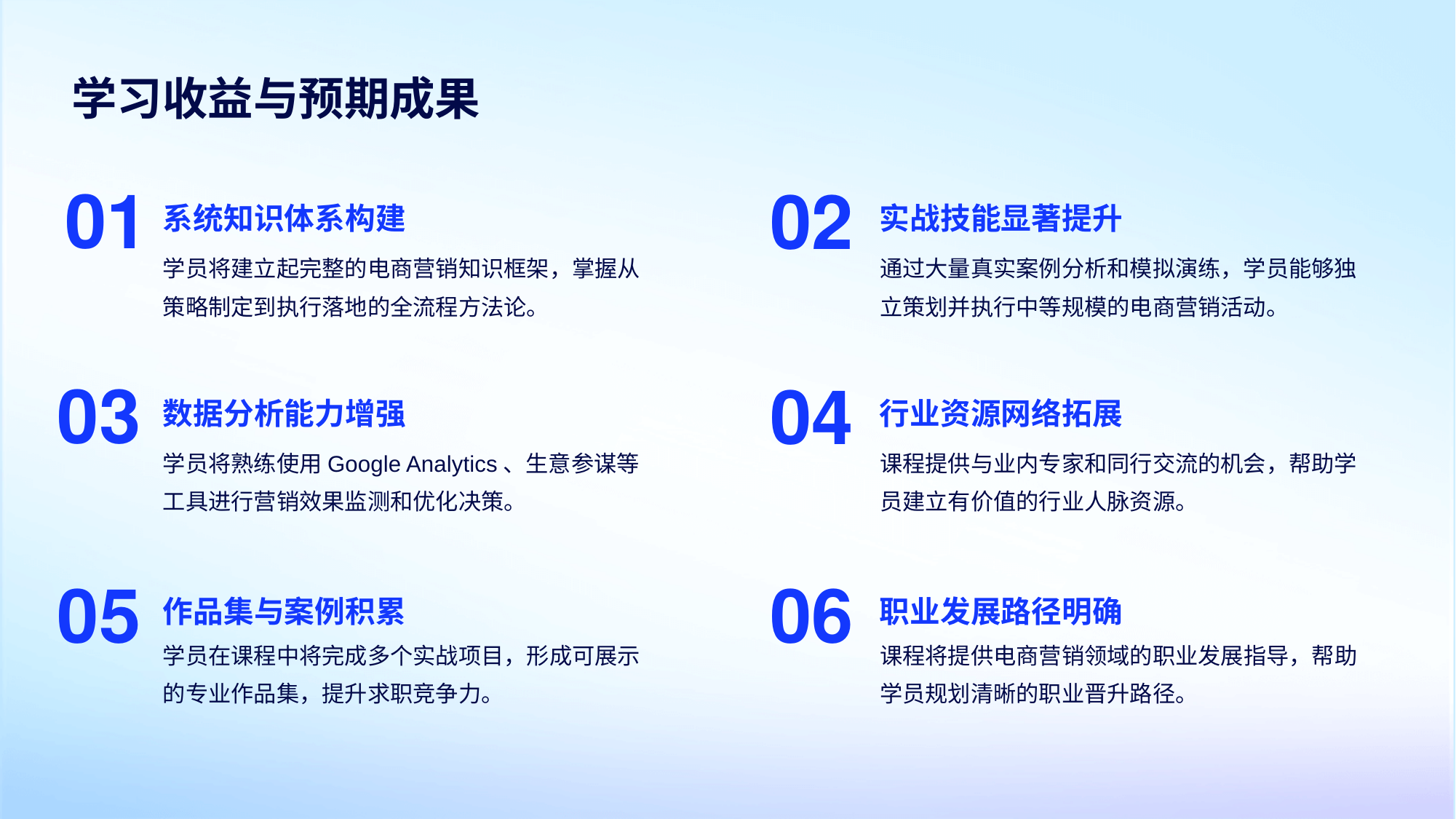

学习收益与预期成果
系统知识体系构建
实战技能显著提升
01
02
学员将建立起完整的电商营销知识框架，掌握从策略制定到执行落地的全流程方法论。
通过大量真实案例分析和模拟演练，学员能够独立策划并执行中等规模的电商营销活动。
数据分析能力增强
行业资源网络拓展
03
04
学员将熟练使用Google Analytics、生意参谋等工具进行营销效果监测和优化决策。
课程提供与业内专家和同行交流的机会，帮助学员建立有价值的行业人脉资源。
作品集与案例积累
职业发展路径明确
05
06
学员在课程中将完成多个实战项目，形成可展示的专业作品集，提升求职竞争力。
课程将提供电商营销领域的职业发展指导，帮助学员规划清晰的职业晋升路径。